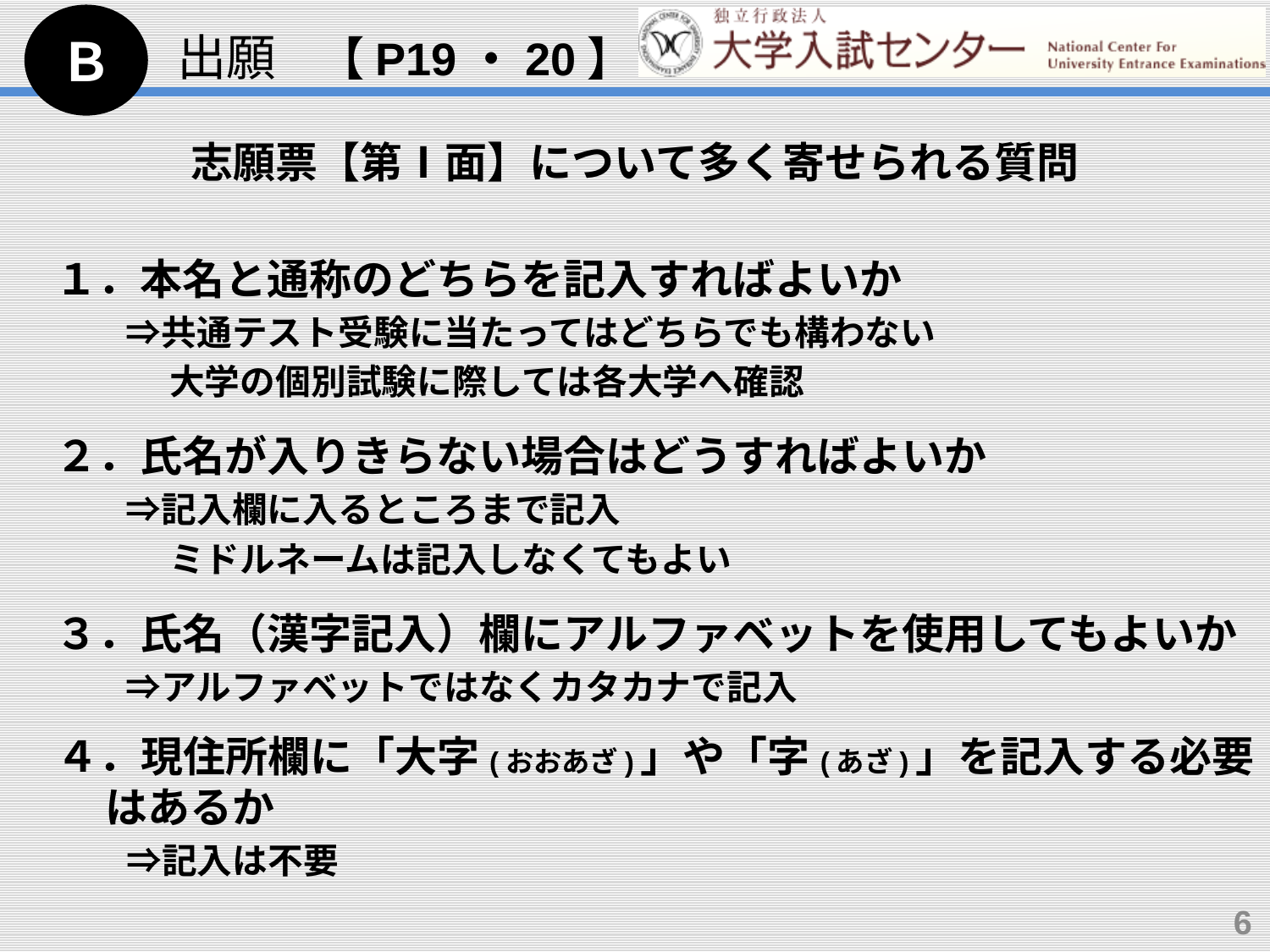

Ｂ
出願　【P19・20】
志願票【第Ⅰ面】について多く寄せられる質問
１．本名と通称のどちらを記入すればよいか
　　⇒共通テスト受験に当たってはどちらでも構わない
　　　 大学の個別試験に際しては各大学へ確認

２．氏名が入りきらない場合はどうすればよいか
　　⇒記入欄に入るところまで記入
　　　 ミドルネームは記入しなくてもよい

３．氏名（漢字記入）欄にアルファベットを使用してもよいか
　　⇒アルファベットではなくカタカナで記入
４．現住所欄に「大字(おおあざ)」や「字(あざ)」を記入する必要はあるか
　　⇒記入は不要
6